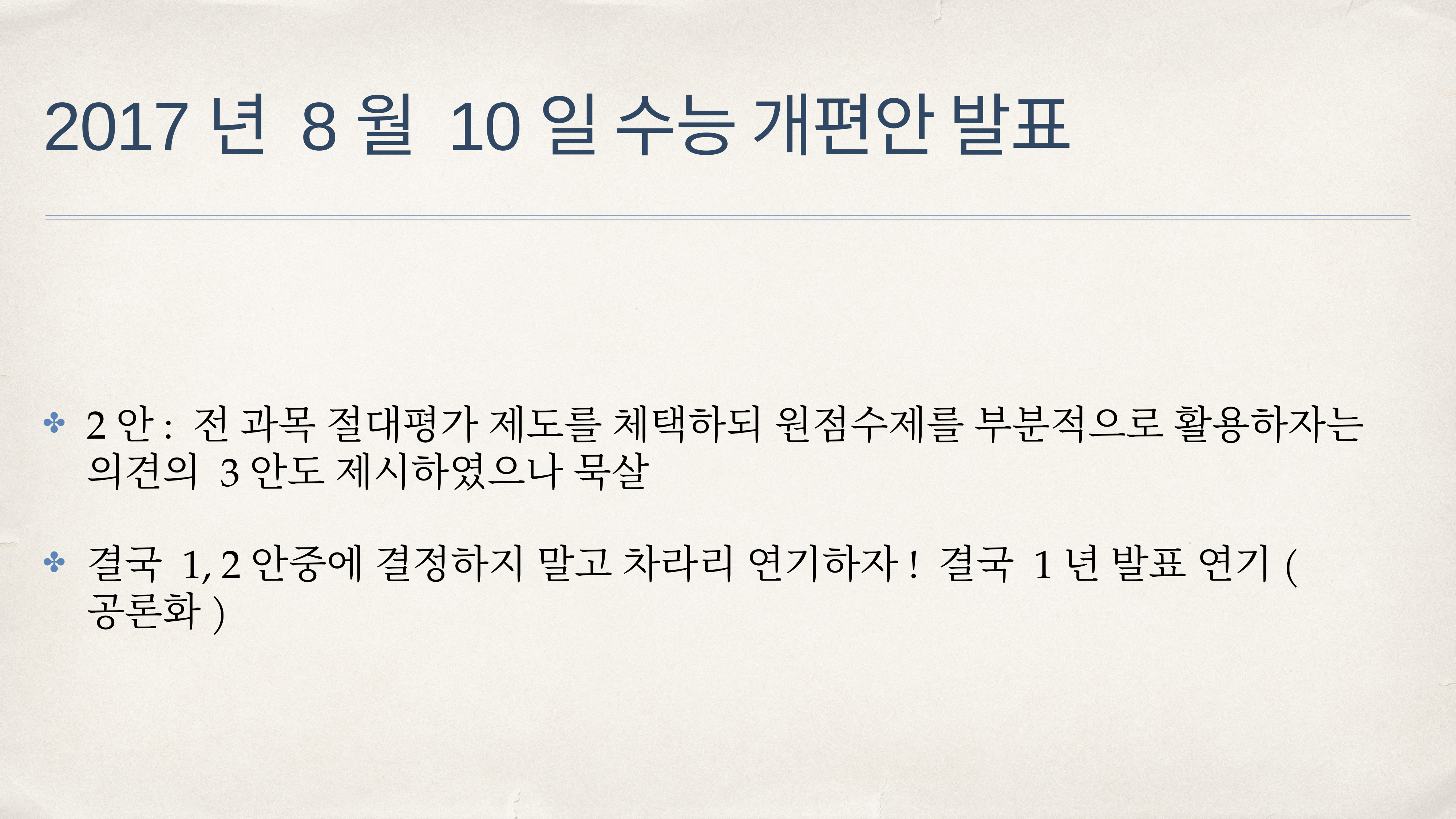

# 2017년 8월 10일 수능 개편안 발표
2안: 전 과목 절대평가 제도를 체택하되 원점수제를 부분적으로 활용하자는 의견의 3안도 제시하였으나 묵살
결국 1, 2안중에 결정하지 말고 차라리 연기하자! 결국 1년 발표 연기(공론화)